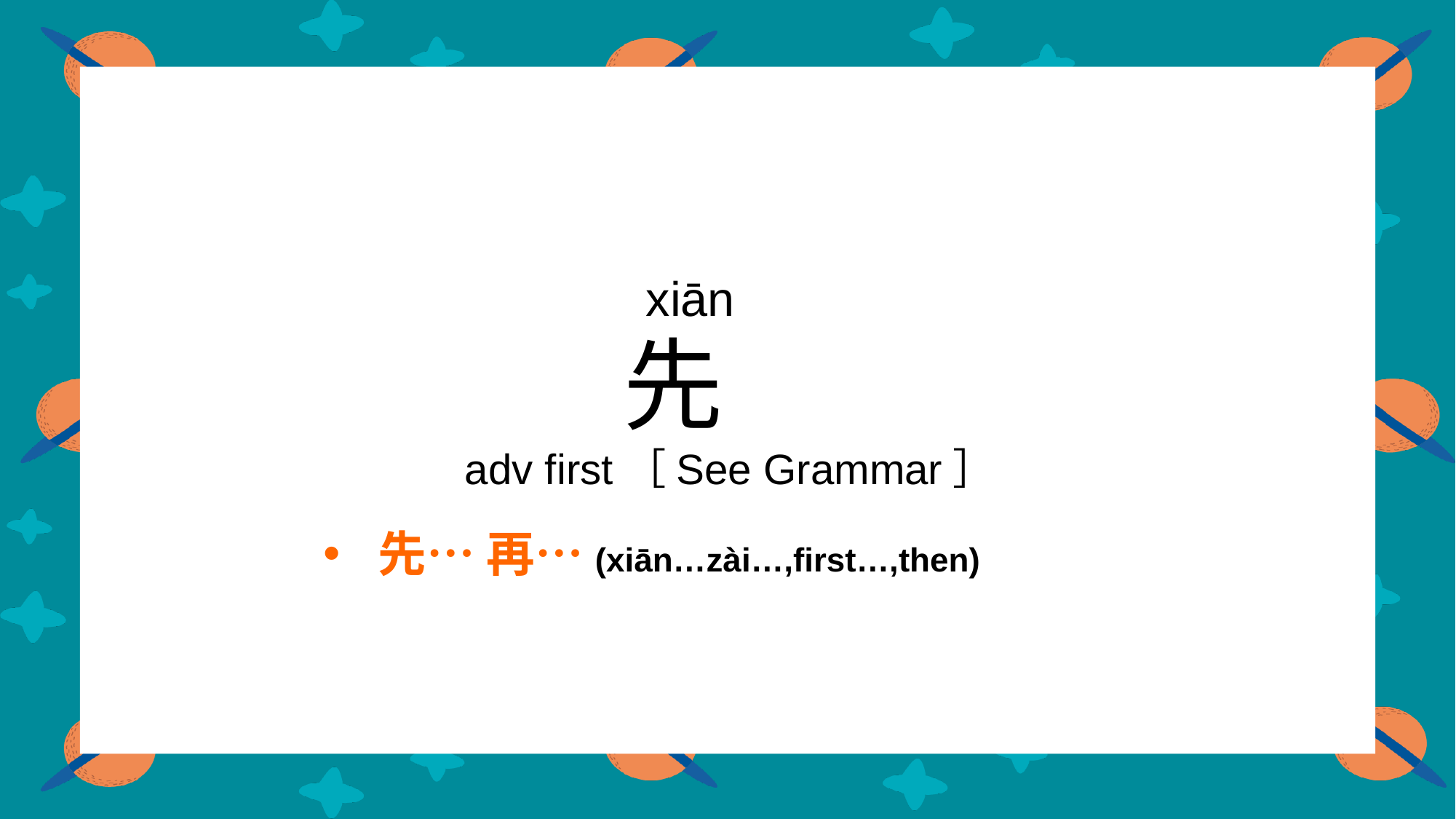

xiān
      先
adv first［See Grammar］
先… 再…(xiān…zài…,first…,then)